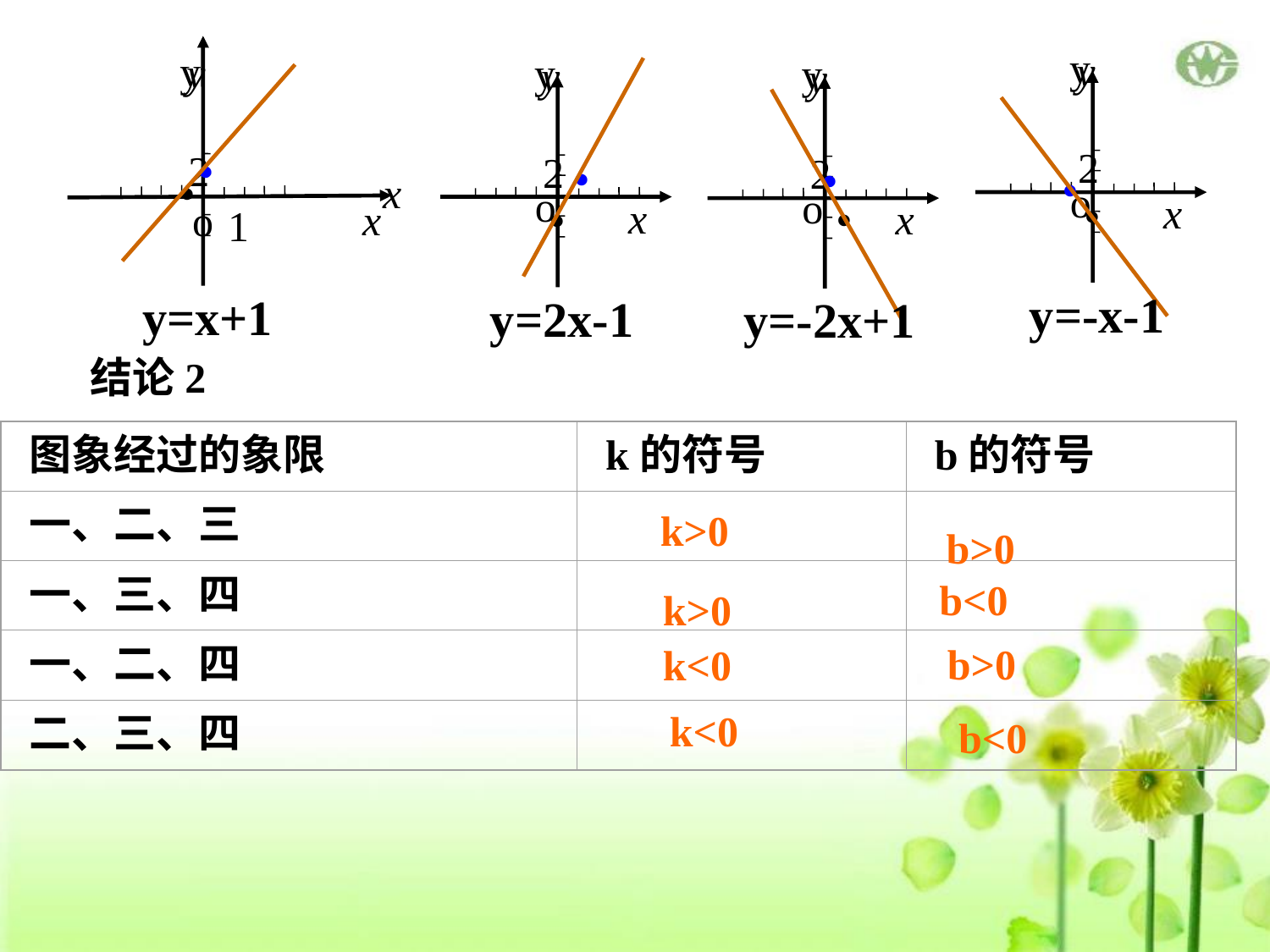

y

y
y

·
2
·

x

x
o
1

y=x+1
y
y
y

·
2

·
o

x

y=2x-1
y
y

·
2
·
2

·
·
o

o

x

x

y=-x-1
y=-2x+1
结论2

图象经过的象限

k的符号

b的符号

一、二、三

一、三、四

一、二、四

二、三、四

k>0
b>0
b<0
k>0
b>0
k<0
k<0
b<0